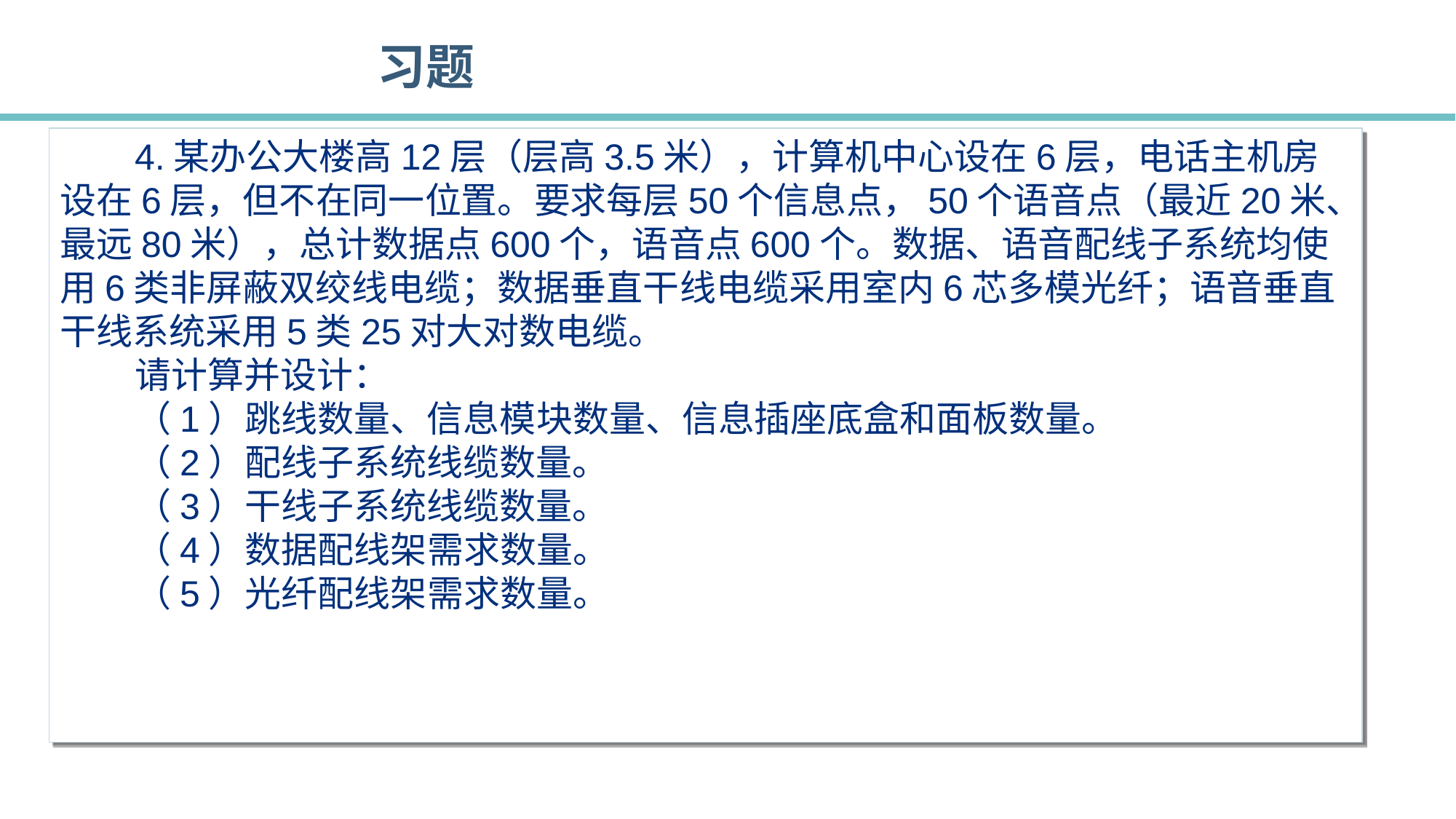

习题
4.某办公大楼高12层（层高3.5米），计算机中心设在6层，电话主机房设在6层，但不在同一位置。要求每层50个信息点，50个语音点（最近20米、最远80米），总计数据点600个，语音点600个。数据、语音配线子系统均使用6类非屏蔽双绞线电缆；数据垂直干线电缆采用室内6芯多模光纤；语音垂直干线系统采用5类25对大对数电缆。
请计算并设计：
（1）跳线数量、信息模块数量、信息插座底盒和面板数量。
（2）配线子系统线缆数量。
（3）干线子系统线缆数量。
（4）数据配线架需求数量。
（5）光纤配线架需求数量。